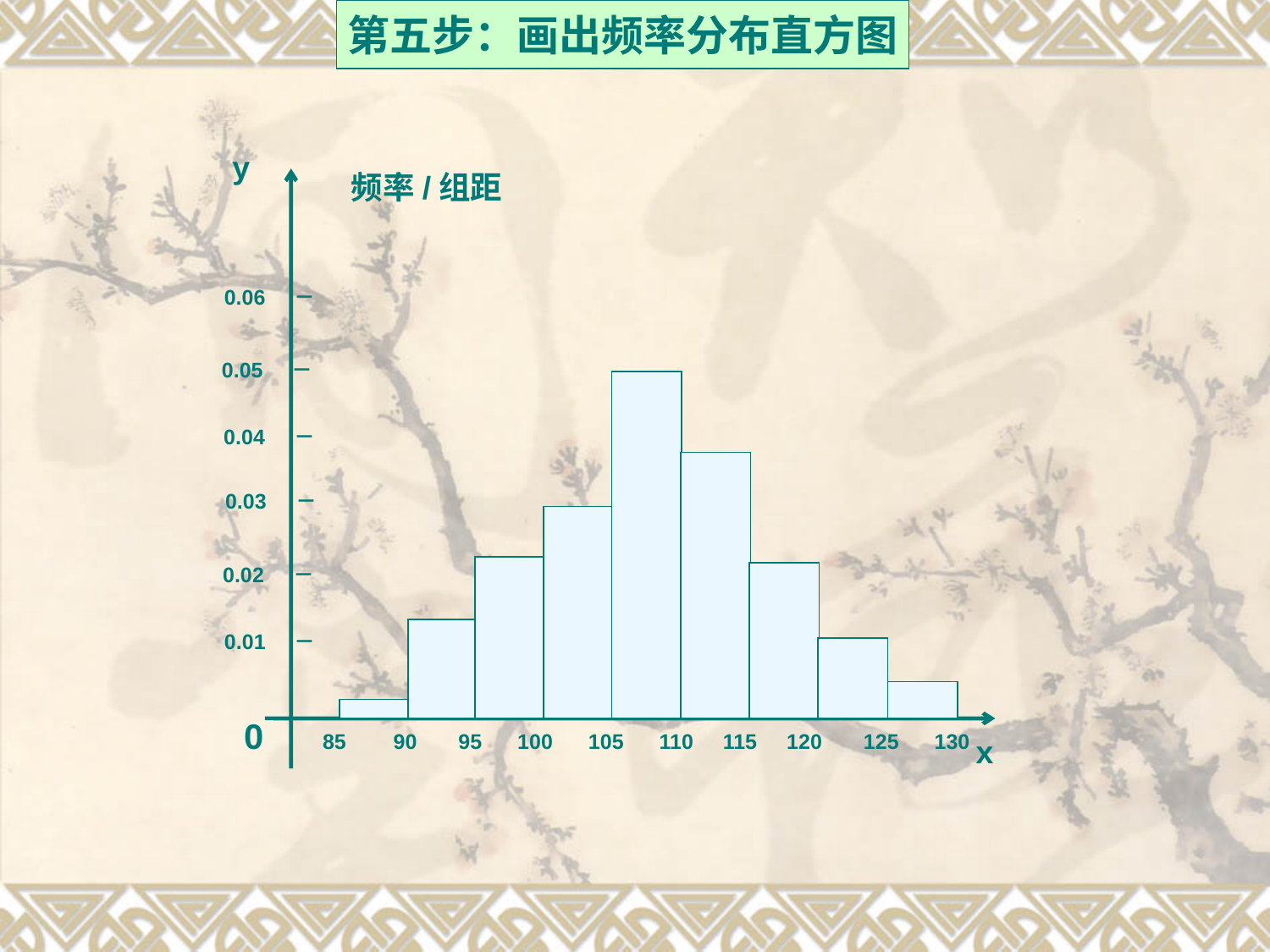

第五步：画出频率分布直方图
y
频率/组距

0.06    －
0.05    －

0.04    －

0.03    －

0.02    －

0.01    －

0          85        90       95      100      105      110     115     120       125      130

x